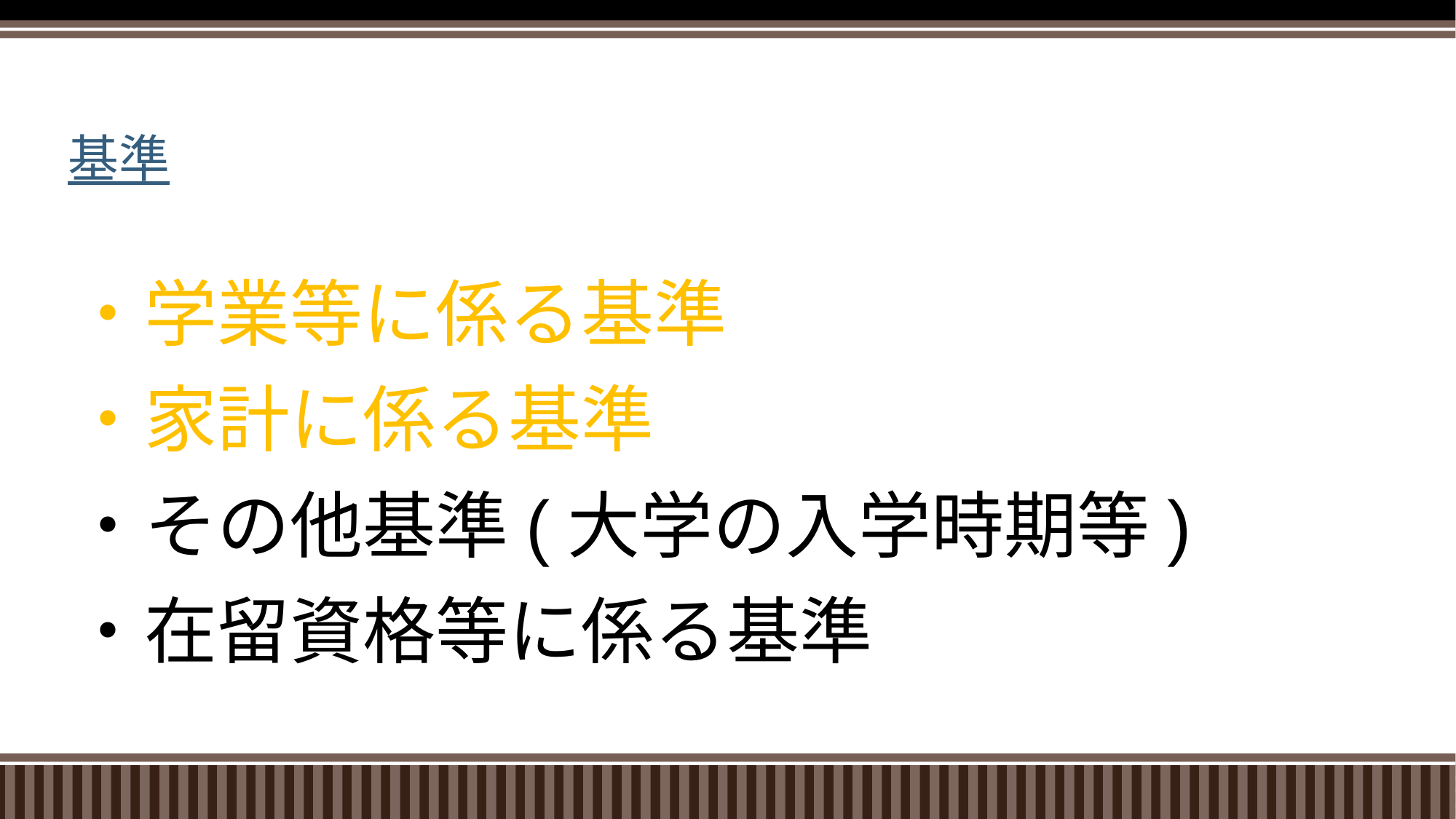

# 基準
・学業等に係る基準
・家計に係る基準
・その他基準(大学の入学時期等)
・在留資格等に係る基準